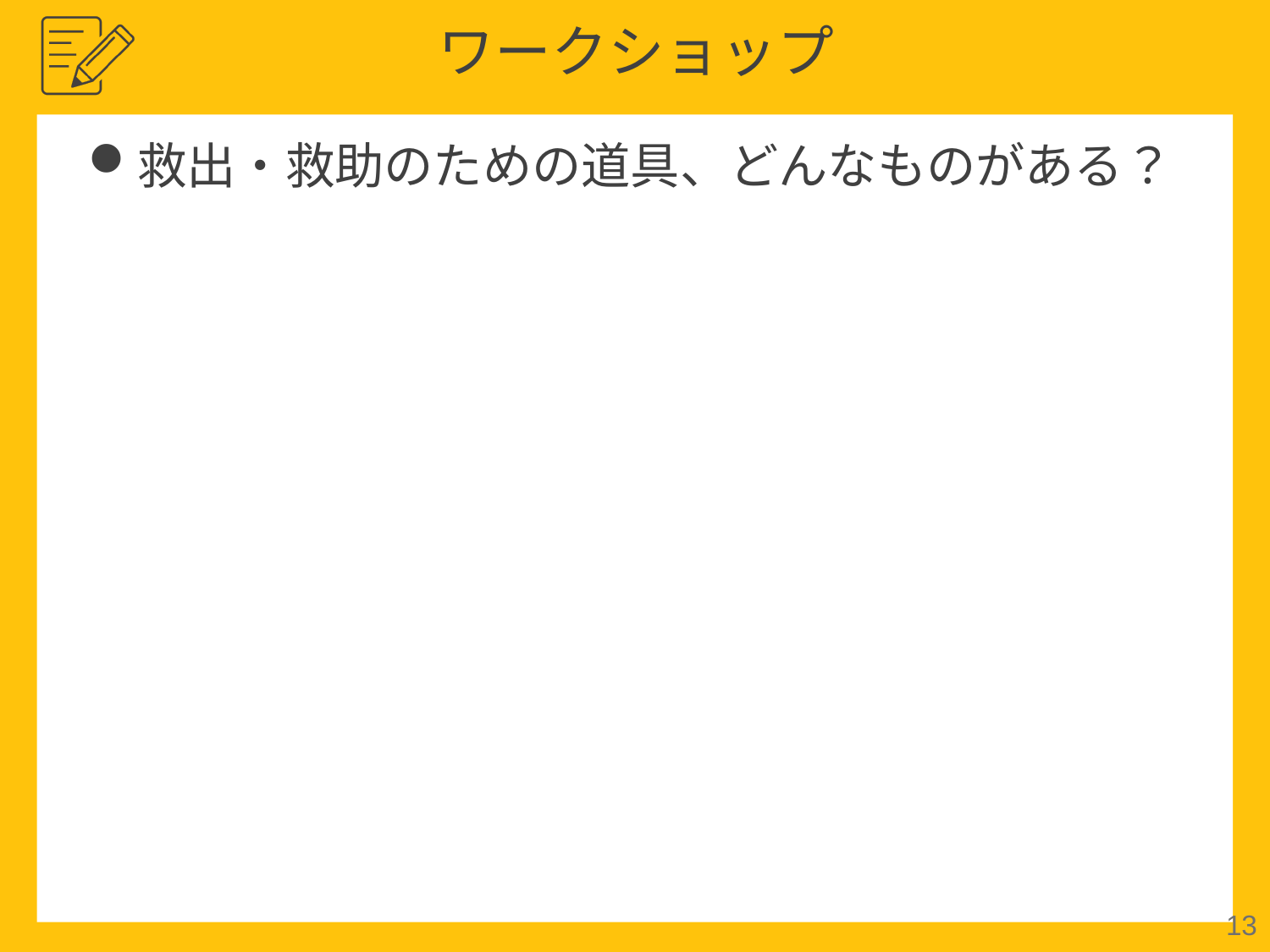

ワークショップ
救出・救助のための道具、どんなものがある？

種類を考え、書き出し、みんなで議論することを想定
13